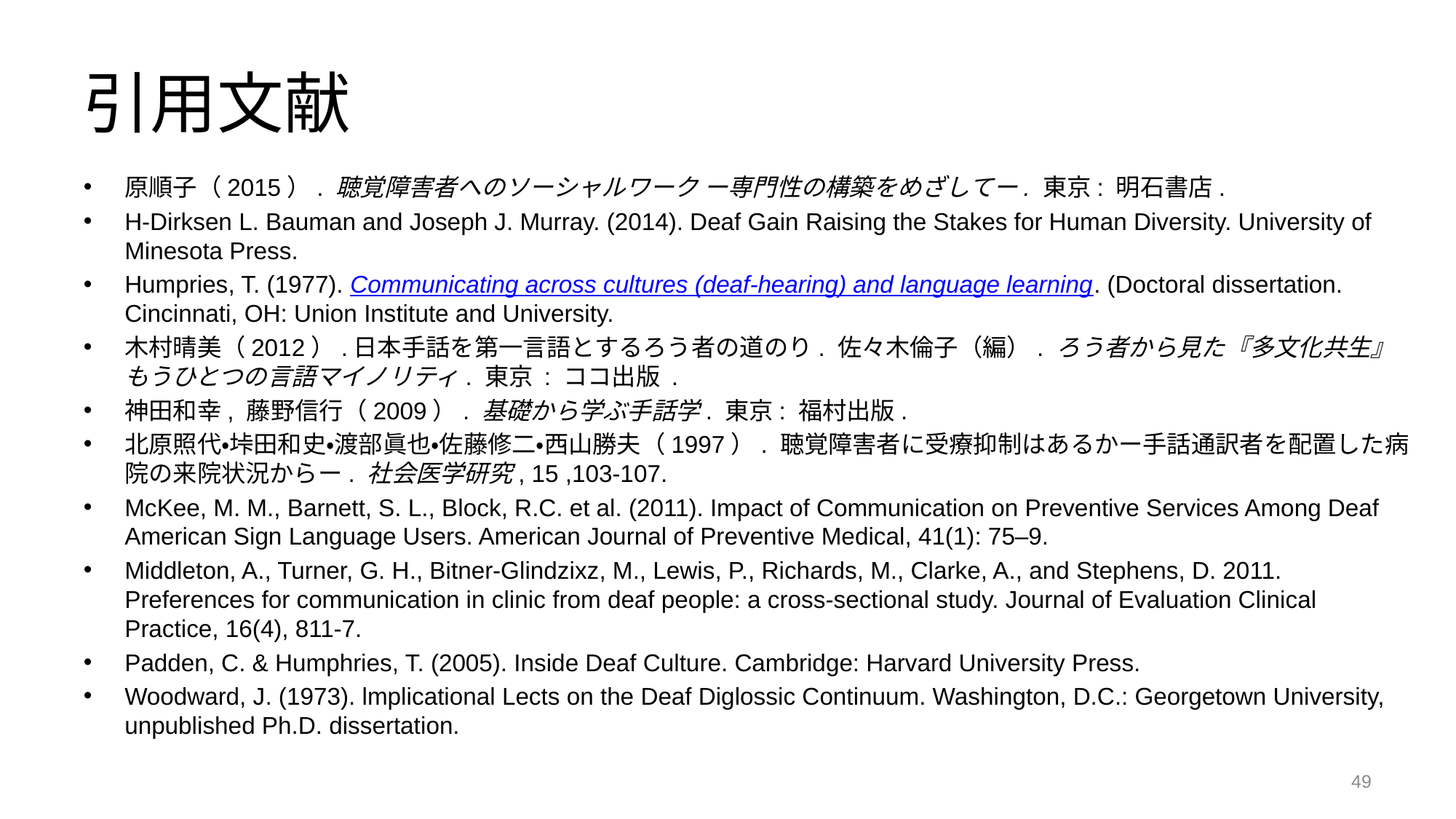

# 引用文献

原順子（2015）. 聴覚障害者へのソーシャルワーク ー専門性の構築をめざしてー. 東京: 明石書店.
H-Dirksen L. Bauman and Joseph J. Murray. (2014). Deaf Gain Raising the Stakes for Human Diversity. University of Minesota Press.
Humpries, T. (1977). Communicating across cultures (deaf-hearing) and language learning. (Doctoral dissertation. Cincinnati, OH: Union Institute and University.
木村晴美（2012）.日本手話を第一言語とするろう者の道のり. 佐々木倫子（編）. ろう者から見た『多文化共生』もうひとつの言語マイノリティ. 東京 : ココ出版 .
神田和幸, 藤野信行（2009）. 基礎から学ぶ手話学. 東京: 福村出版.
北原照代・垰田和史・渡部眞也・佐藤修二・西山勝夫（1997）. 聴覚障害者に受療抑制はあるかー手話通訳者を配置した病院の来院状況からー. 社会医学研究, 15 ,103-107.
McKee, M. M., Barnett, S. L., Block, R.C. et al. (2011). Impact of Communication on Preventive Services Among Deaf American Sign Language Users. American Journal of Preventive Medical, 41(1): 75–9.
Middleton, A., Turner, G. H., Bitner-Glindzixz, M., Lewis, P., Richards, M., Clarke, A., and Stephens, D. 2011. Preferences for communication in clinic from deaf people: a cross-sectional study. Journal of Evaluation Clinical Practice, 16(4), 811-7.
Padden, C. & Humphries, T. (2005). Inside Deaf Culture. Cambridge: Harvard University Press.
Woodward, J. (1973). lmplicational Lects on the Deaf Diglossic Continuum. Washington, D.C.: Georgetown University, unpublished Ph.D. dissertation.

49